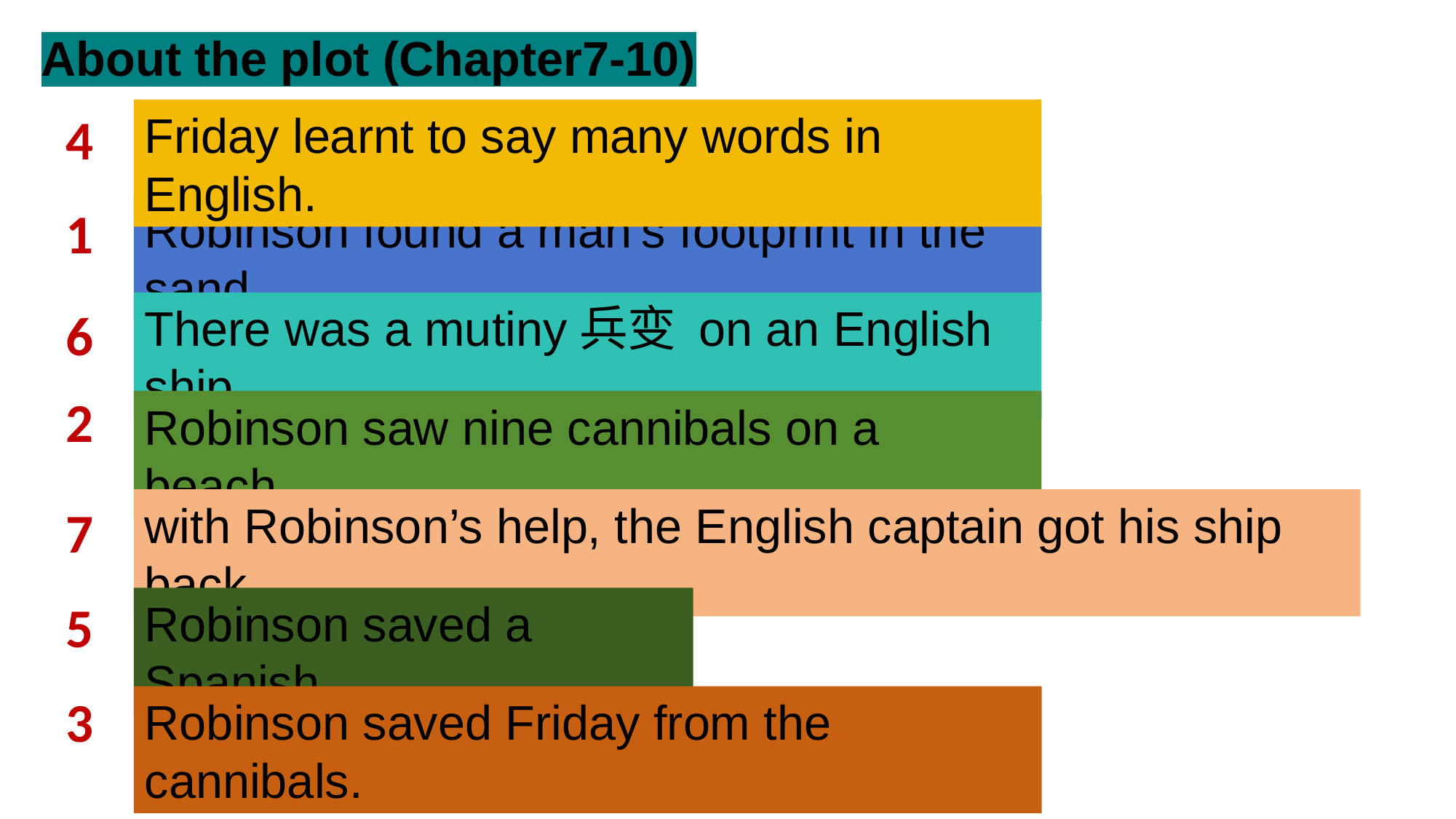

About the plot (Chapter7-10)
4
Friday learnt to say many words in English.
1
Robinson found a man’s footprint in the sand.
There was a mutiny兵变 on an English ship.
6
2
Robinson saw nine cannibals on a beach.
with Robinson’s help, the English captain got his ship back.
7
5
Robinson saved a Spanish.
3
Robinson saved Friday from the cannibals.